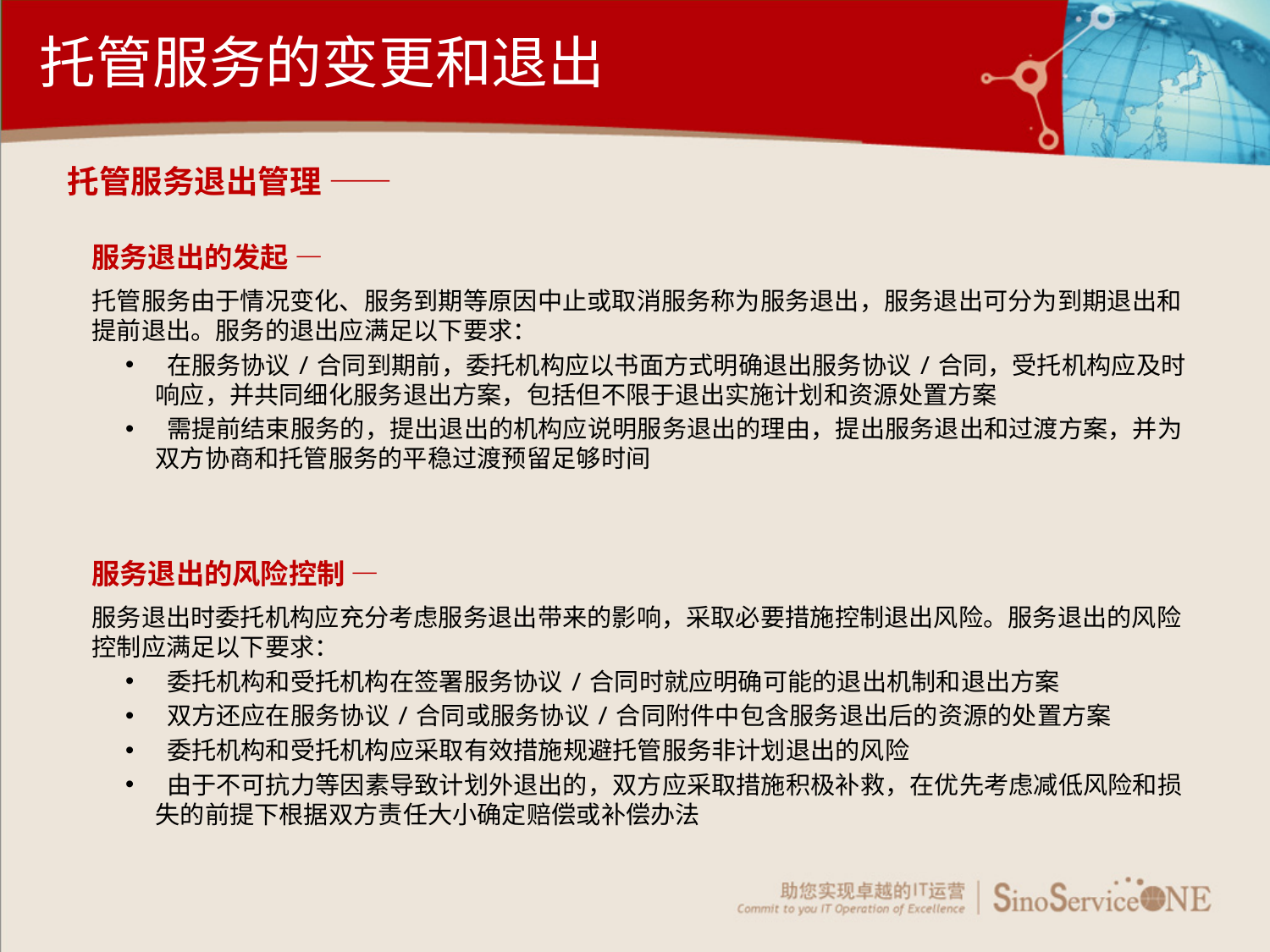

托管服务的变更和退出
托管服务退出管理 ——
服务退出的发起 —
托管服务由于情况变化、服务到期等原因中止或取消服务称为服务退出，服务退出可分为到期退出和提前退出。服务的退出应满足以下要求：
 在服务协议/合同到期前，委托机构应以书面方式明确退出服务协议/合同，受托机构应及时响应，并共同细化服务退出方案，包括但不限于退出实施计划和资源处置方案
 需提前结束服务的，提出退出的机构应说明服务退出的理由，提出服务退出和过渡方案，并为双方协商和托管服务的平稳过渡预留足够时间

服务退出的风险控制 —
服务退出时委托机构应充分考虑服务退出带来的影响，采取必要措施控制退出风险。服务退出的风险控制应满足以下要求：
 委托机构和受托机构在签署服务协议/合同时就应明确可能的退出机制和退出方案
 双方还应在服务协议/合同或服务协议/合同附件中包含服务退出后的资源的处置方案
 委托机构和受托机构应采取有效措施规避托管服务非计划退出的风险
 由于不可抗力等因素导致计划外退出的，双方应采取措施积极补救，在优先考虑减低风险和损失的前提下根据双方责任大小确定赔偿或补偿办法